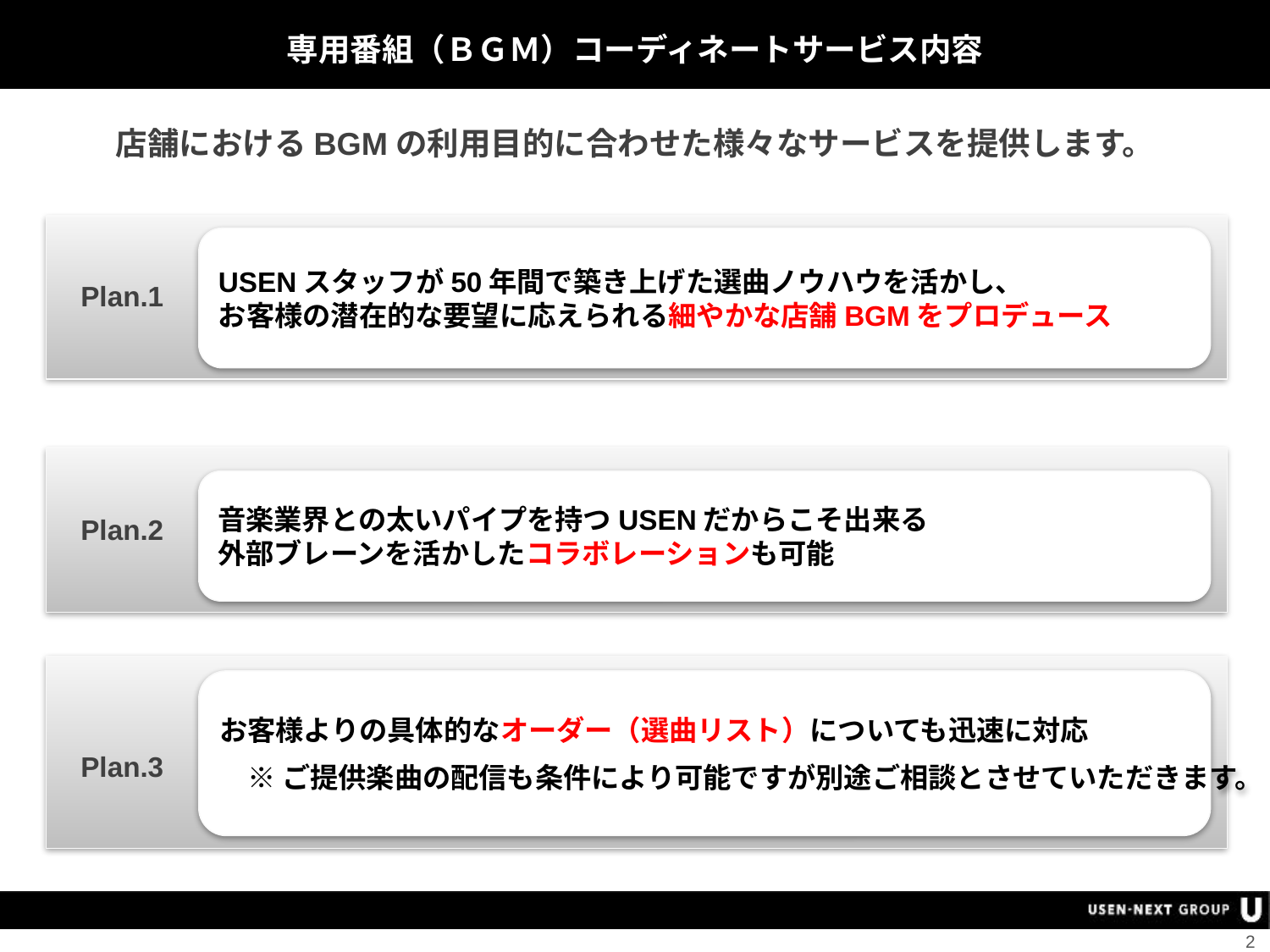

# 専用番組（ＢＧＭ）コーディネートサービス内容
店舗におけるBGMの利用目的に合わせた様々なサービスを提供します。

USENスタッフが50年間で築き上げた選曲ノウハウを活かし、
お客様の潜在的な要望に応えられる細やかな店舗BGMをプロデュース
Plan.1

音楽業界との太いパイプを持つUSENだからこそ出来る
外部ブレーンを活かしたコラボレーションも可能
Plan.2

お客様よりの具体的なオーダー（選曲リスト）についても迅速に対応
　※ ご提供楽曲の配信も条件により可能ですが別途ご相談とさせていただきます。
Plan.3
2